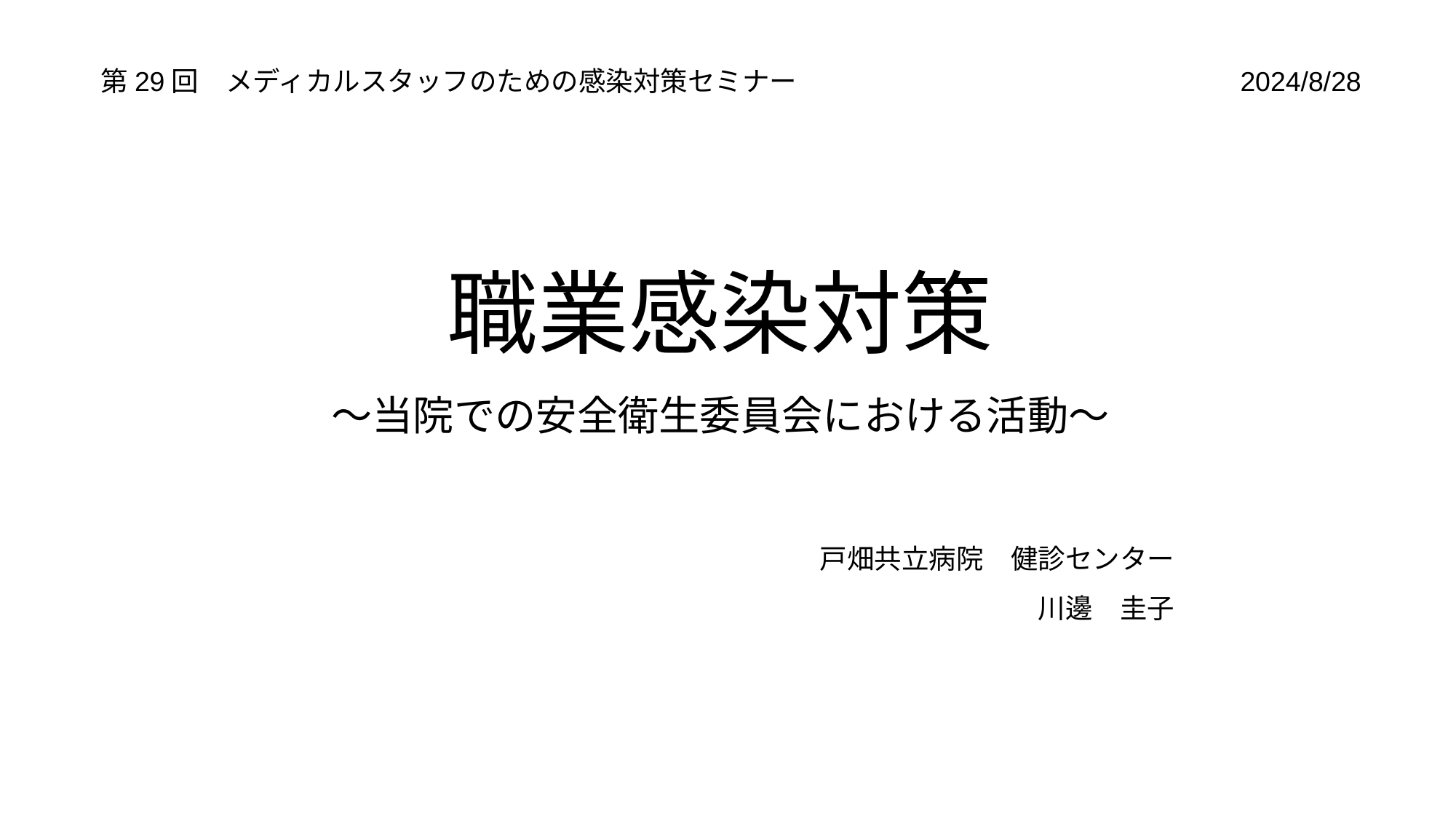

第29回　メディカルスタッフのための感染対策セミナー　　　　　　　　　　　　　　　　2024/8/28

# 職業感染対策 ～当院での安全衛生委員会における活動～
　戸畑共立病院　健診センター
　　　　　　　　　川邊　圭子